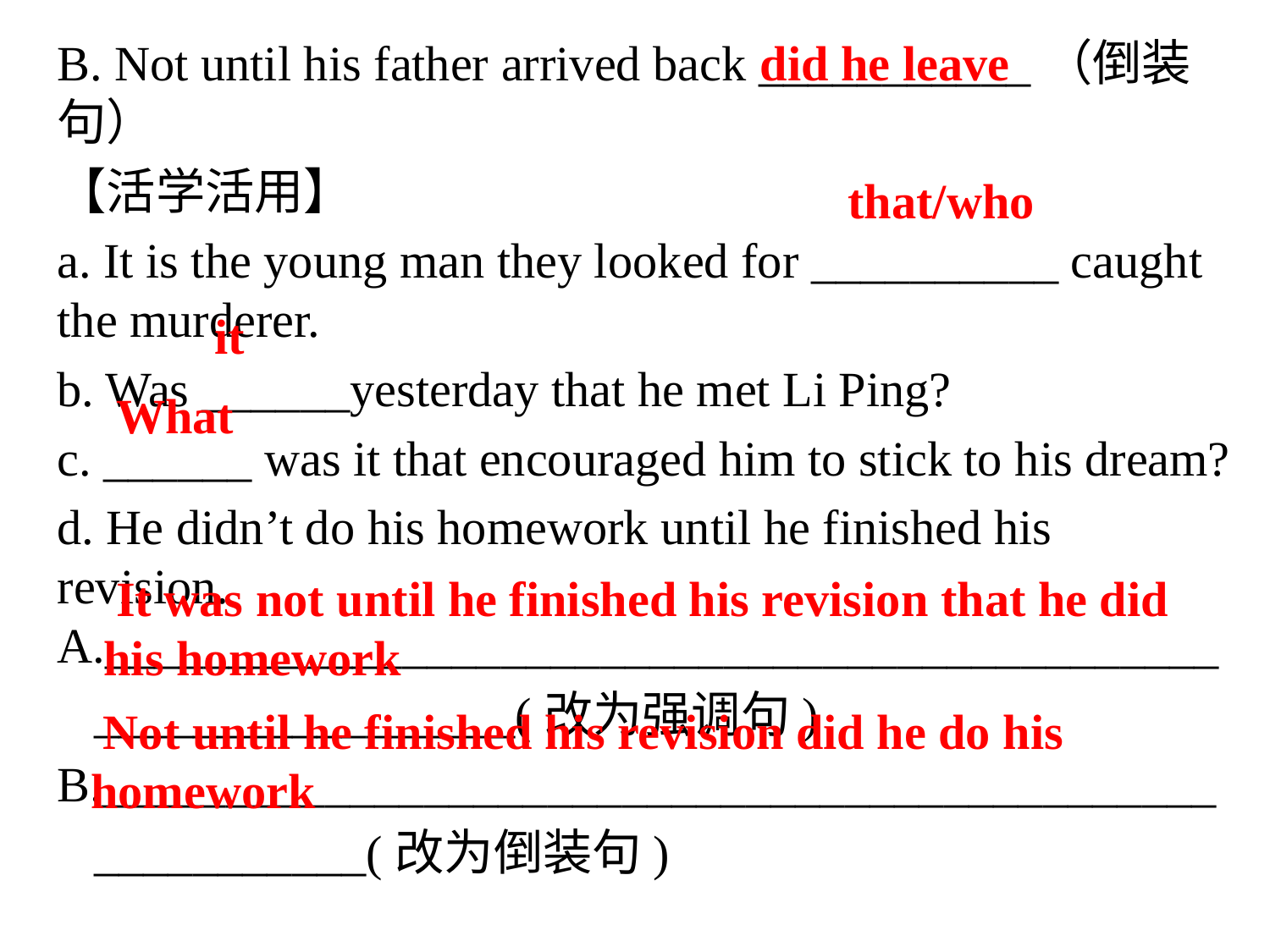

B. Not until his father arrived back ___________（倒装句）
【活学活用】
a. It is the young man they looked for __________ caught the murderer.
b. Was ______yesterday that he met Li Ping?
c. ______ was it that encouraged him to stick to his dream?
d. He didn’t do his homework until he finished his revision. A._____________________________________________
   _________________(改为强调句)
B._____________________________________________
   ___________(改为倒装句)

 did he leave
 that/who
 it
 What
 It was not until he finished his revision that he did his homework
 Not until he finished his revision did he do his homework